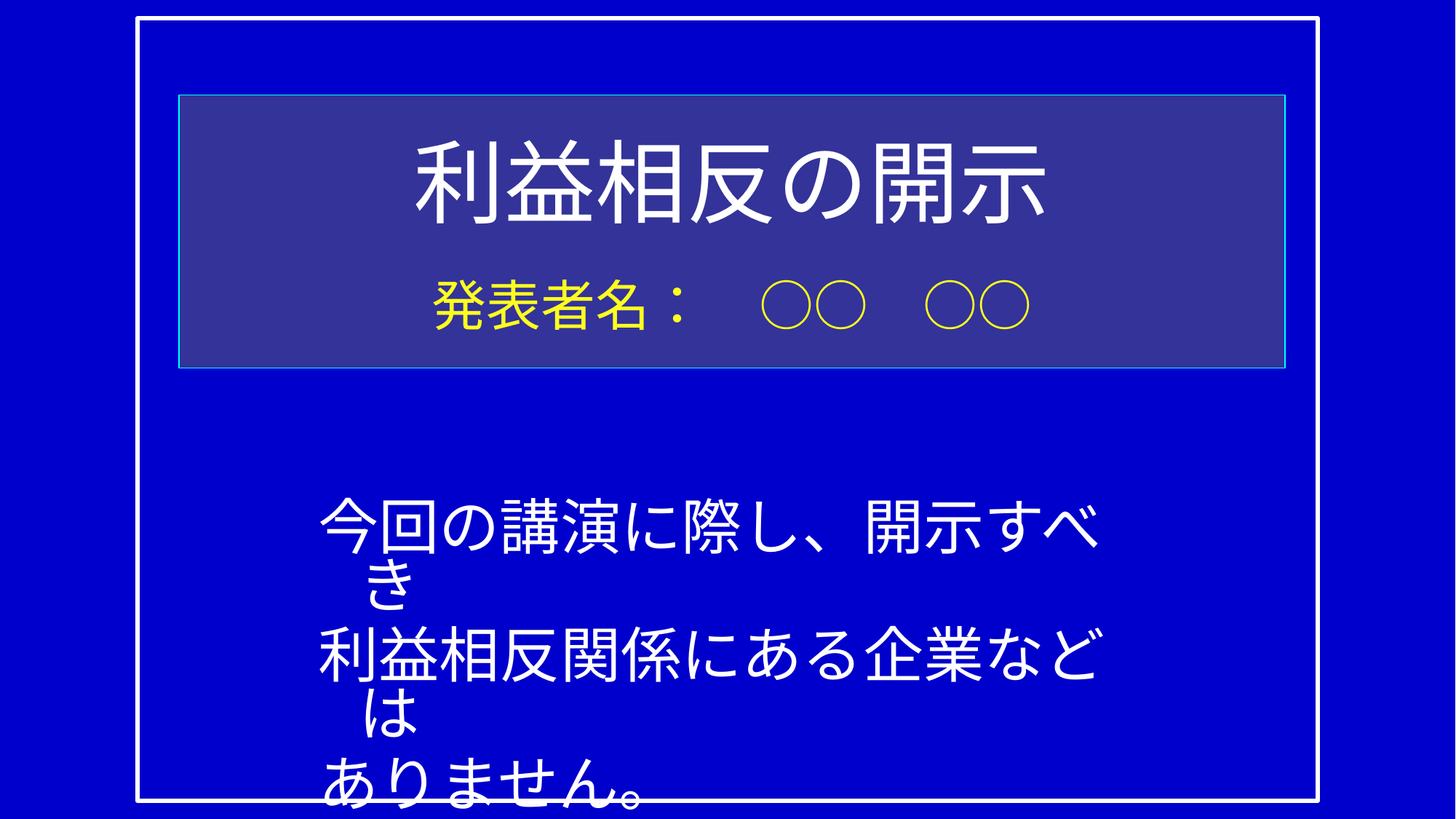

# 利益相反の開示 　 発表者名：　○○　○○

今回の講演に際し、開示すべき
利益相反関係にある企業などは
ありません。